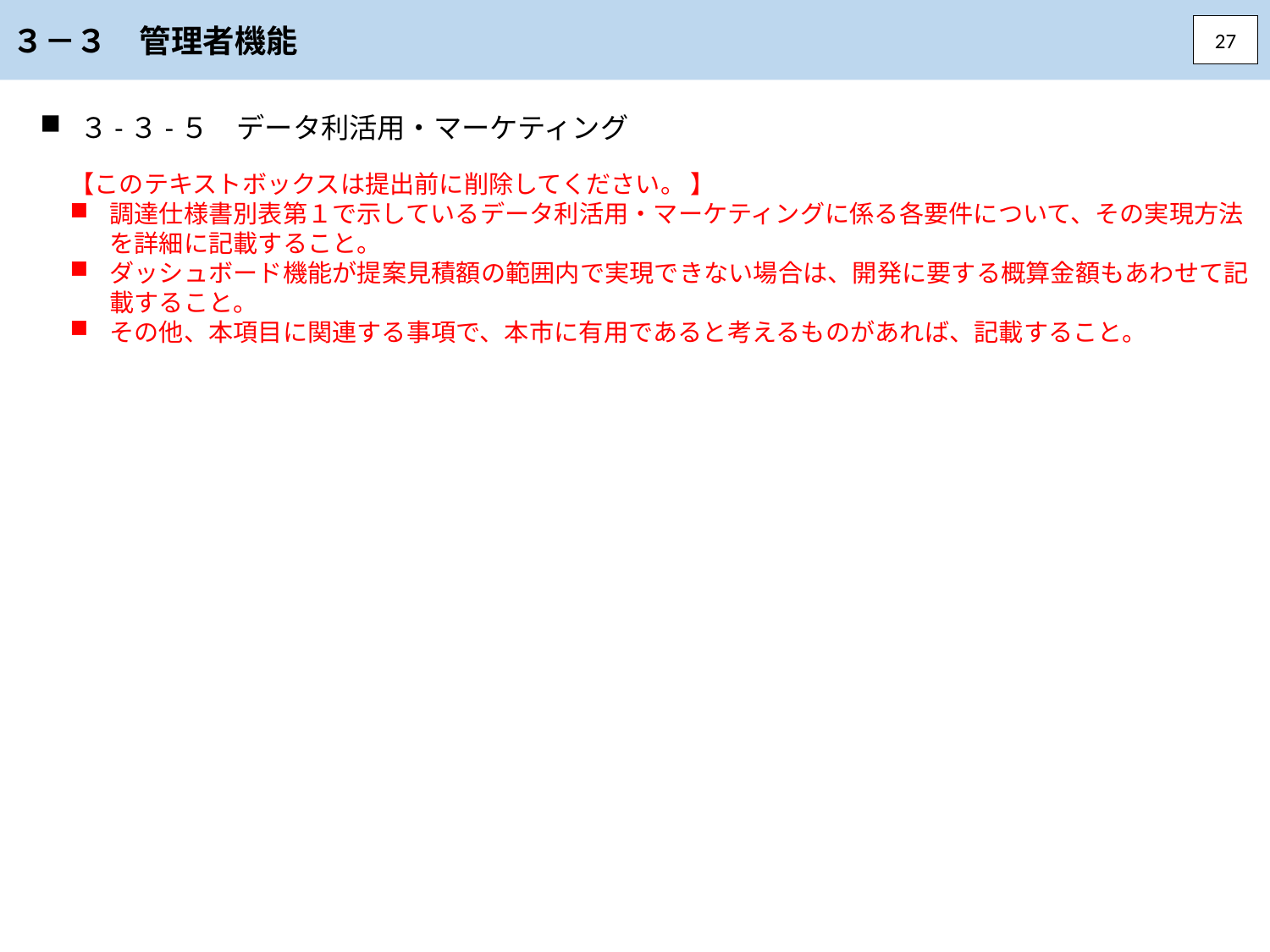

３－３　管理者機能
27
３-３-５　データ利活用・マーケティング
【このテキストボックスは提出前に削除してください。 】
調達仕様書別表第１で示しているデータ利活用・マーケティングに係る各要件について、その実現方法を詳細に記載すること。
ダッシュボード機能が提案見積額の範囲内で実現できない場合は、開発に要する概算金額もあわせて記載すること。
その他、本項目に関連する事項で、本市に有用であると考えるものがあれば、記載すること。